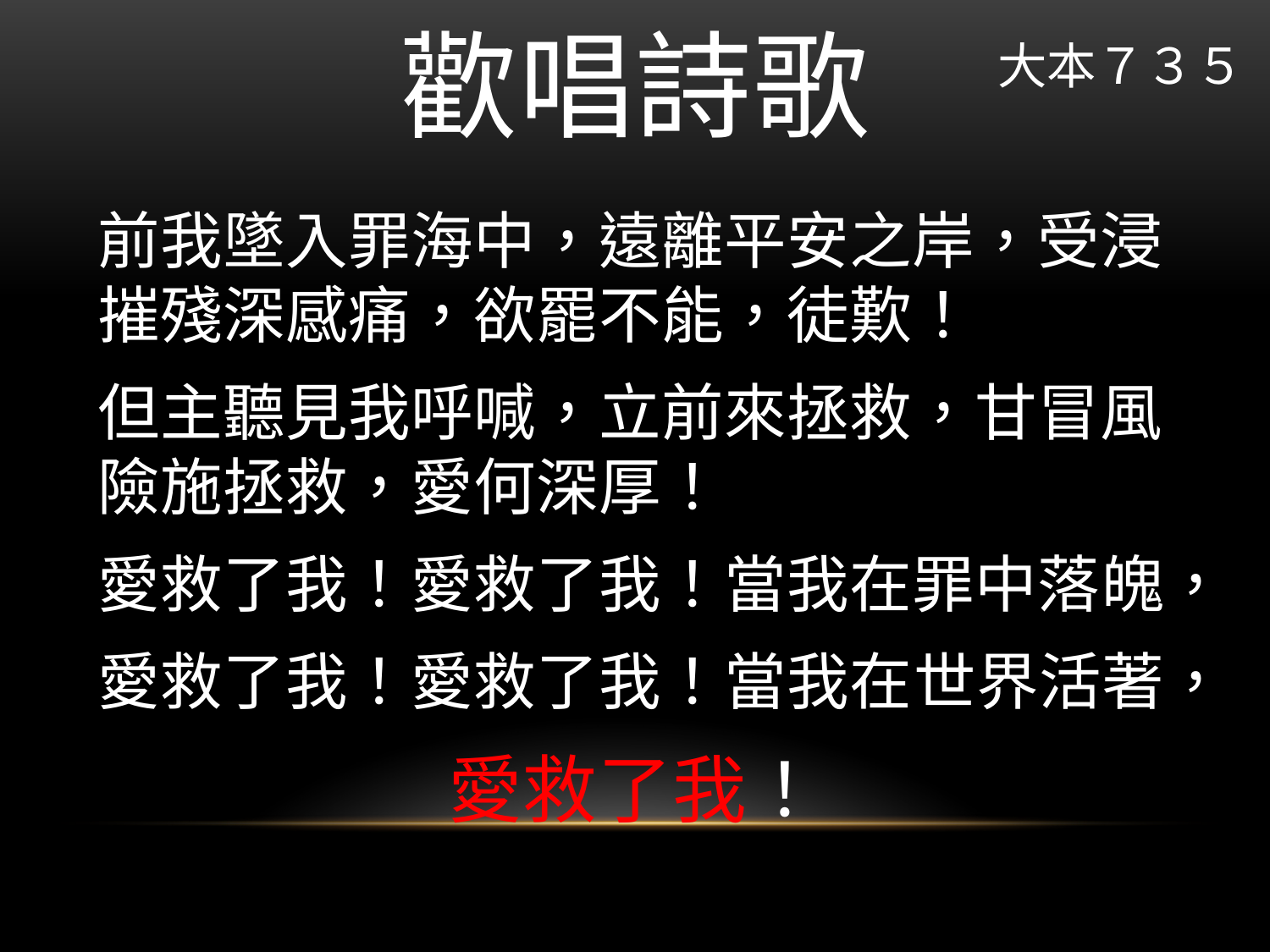

# 歡唱詩歌
大本７３５

前我墜入罪海中，遠離平安之岸，受浸摧殘深感痛，欲罷不能，徒歎！
但主聽見我呼喊，立前來拯救，甘冒風險施拯救，愛何深厚！
愛救了我！愛救了我！當我在罪中落魄，
愛救了我！愛救了我！當我在世界活著，
愛救了我！